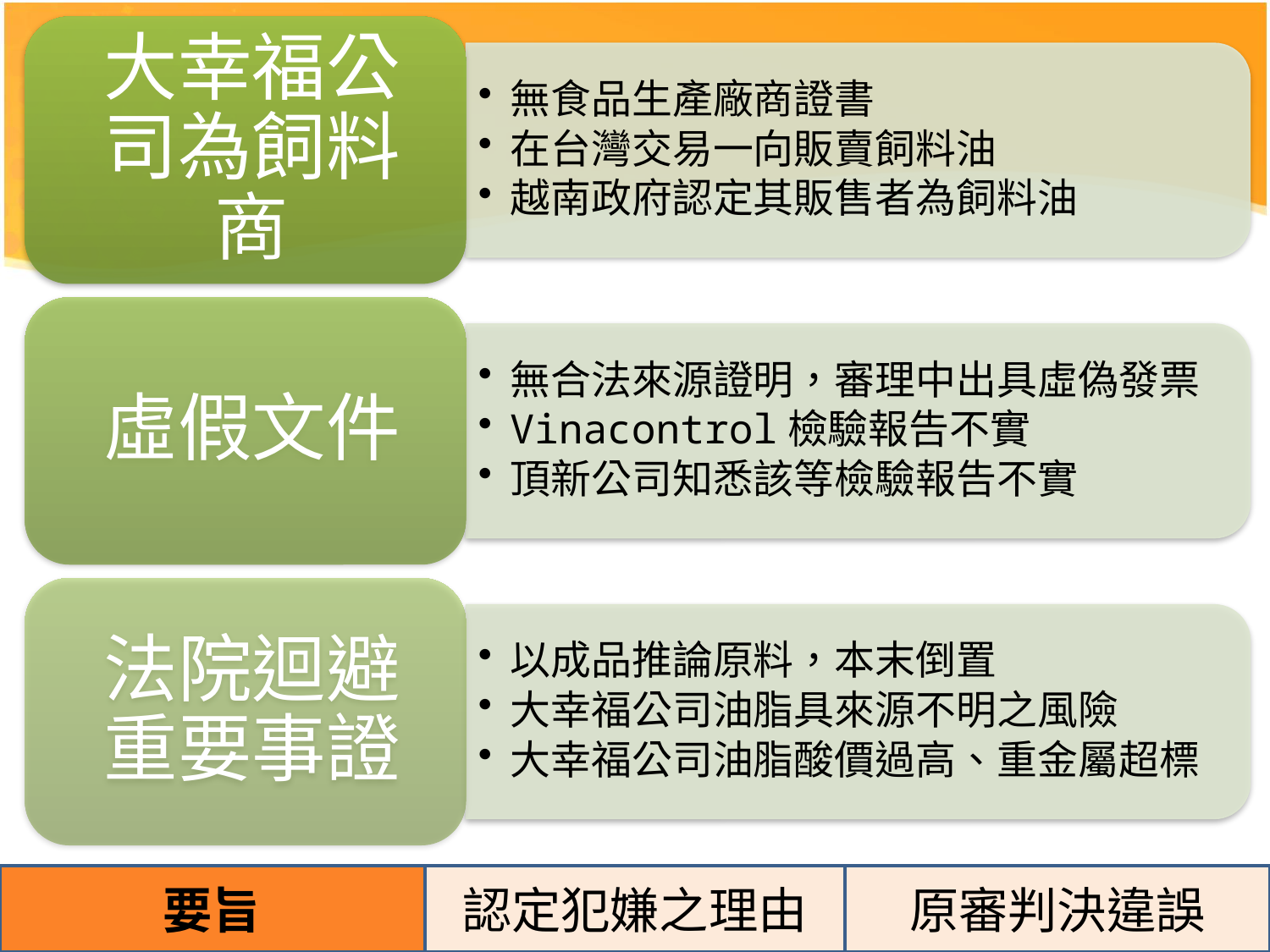

無食品生產廠商證書
在台灣交易一向販賣飼料油
越南政府認定其販售者為飼料油
大幸福公司為飼料商
無合法來源證明，審理中出具虛偽發票
Vinacontrol檢驗報告不實
頂新公司知悉該等檢驗報告不實
虛假文件
以成品推論原料，本末倒置
大幸福公司油脂具來源不明之風險
大幸福公司油脂酸價過高、重金屬超標
法院迴避重要事證